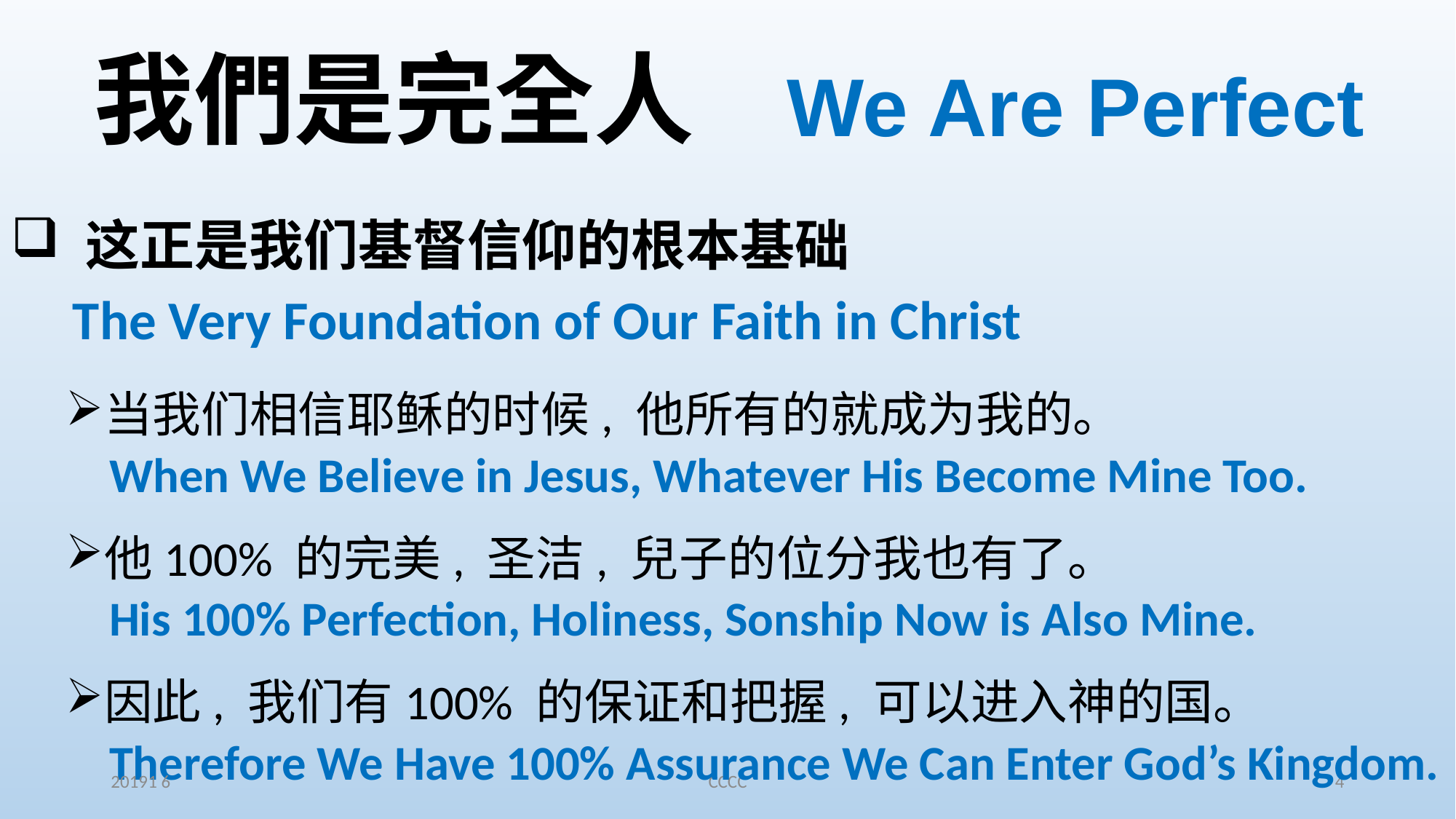

# 我們是完全人   We Are Perfect
 这正是我们基督信仰的根本基础
     The Very Foundation of Our Faith in Christ

当我们相信耶稣的时候, 他所有的就成为我的。
    When We Believe in Jesus, Whatever His Become Mine Too.

他100% 的完美, 圣洁, 兒子的位分我也有了。
    His 100% Perfection, Holiness, Sonship Now is Also Mine.

因此, 我们有100% 的保证和把握, 可以进入神的国。
    Therefore We Have 100% Assurance We Can Enter God’s Kingdom.
20191 6
CCCC
4